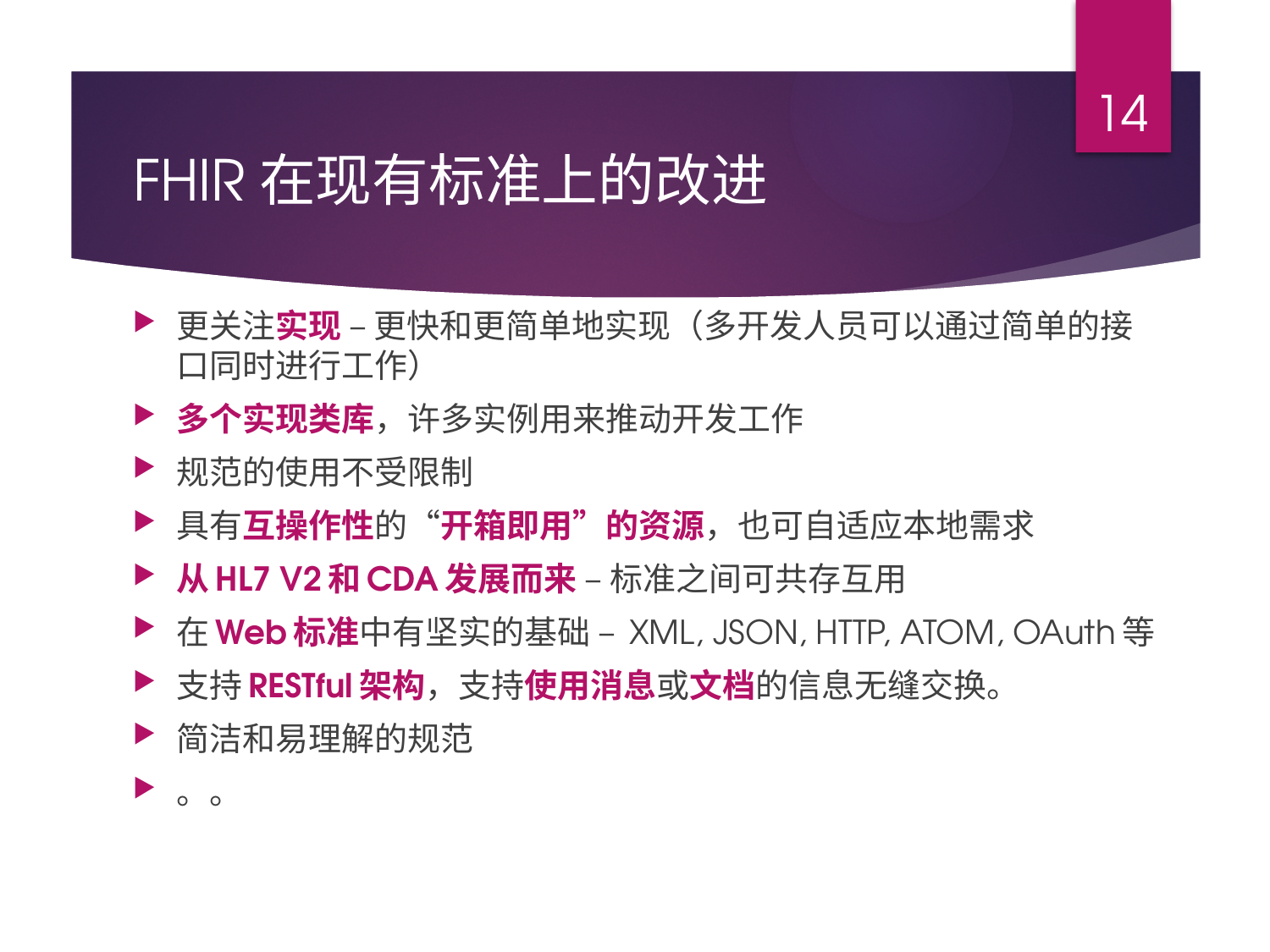

14
# FHIR在现有标准上的改进
更关注实现 – 更快和更简单地实现（多开发人员可以通过简单的接口同时进行工作）
多个实现类库，许多实例用来推动开发工作
规范的使用不受限制
具有互操作性的“开箱即用”的资源，也可自适应本地需求
从HL7 V2和CDA发展而来 – 标准之间可共存互用
在Web标准中有坚实的基础 – XML, JSON, HTTP, ATOM, OAuth等
支持RESTful架构，支持使用消息或文档的信息无缝交换。
简洁和易理解的规范
。。